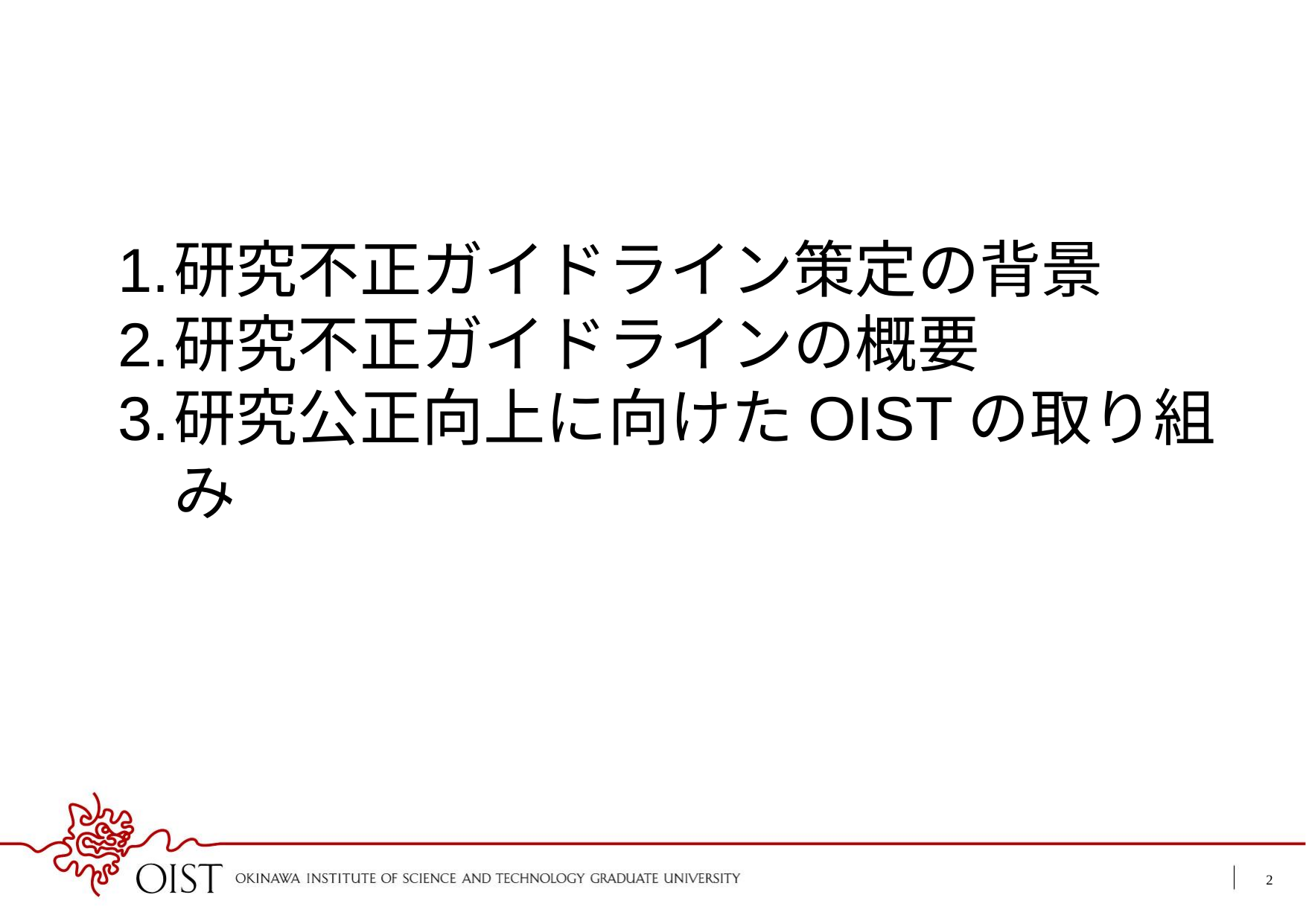

研究不正ガイドライン策定の背景
研究不正ガイドラインの概要
研究公正向上に向けたOISTの取り組み
2